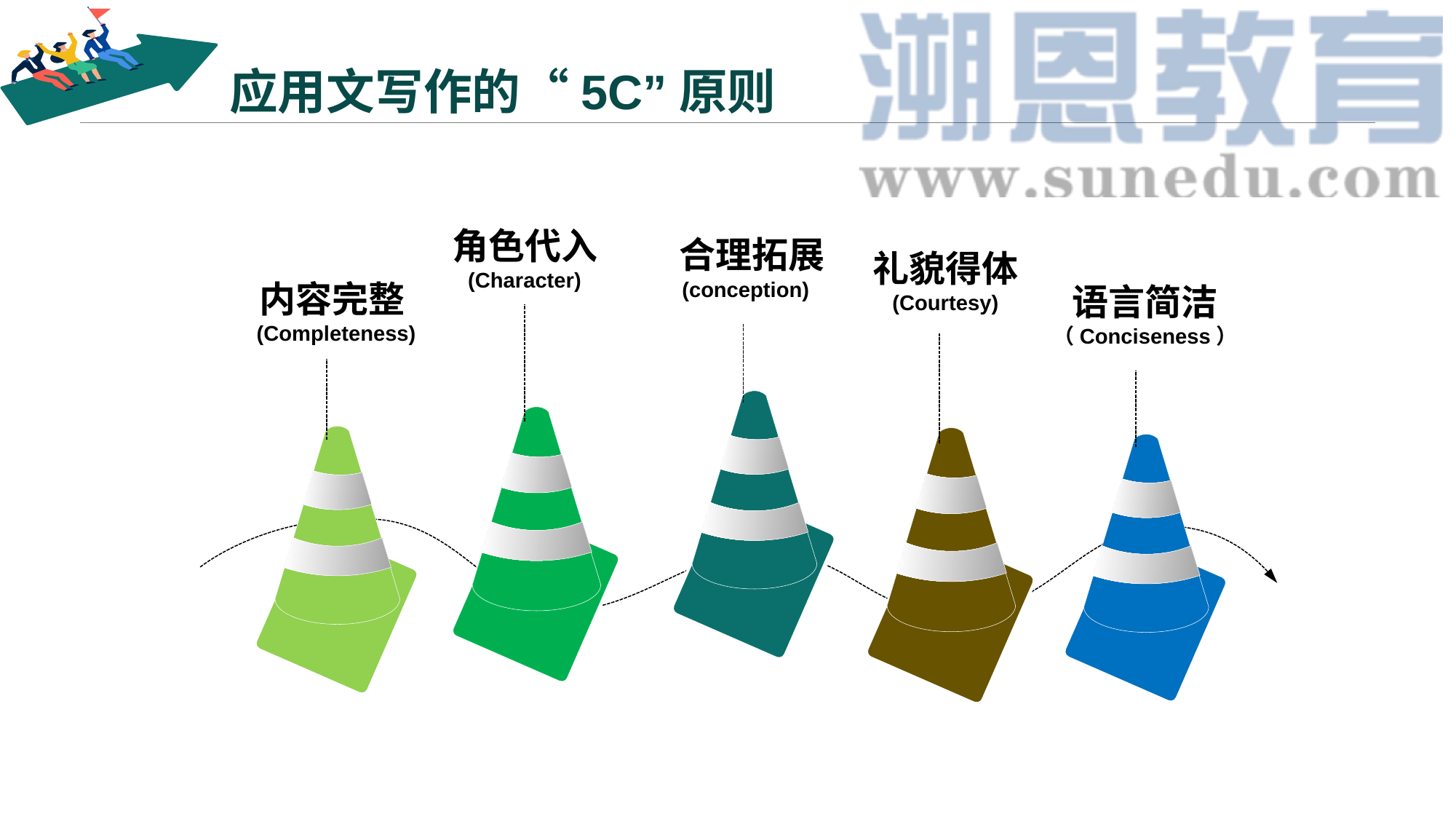

# 应用文写作的“5C”原则

角色代入 (Character)

 合理拓展 (conception)

礼貌得体 (Courtesy)

内容完整(Completeness)

语言简洁 （Conciseness）

6